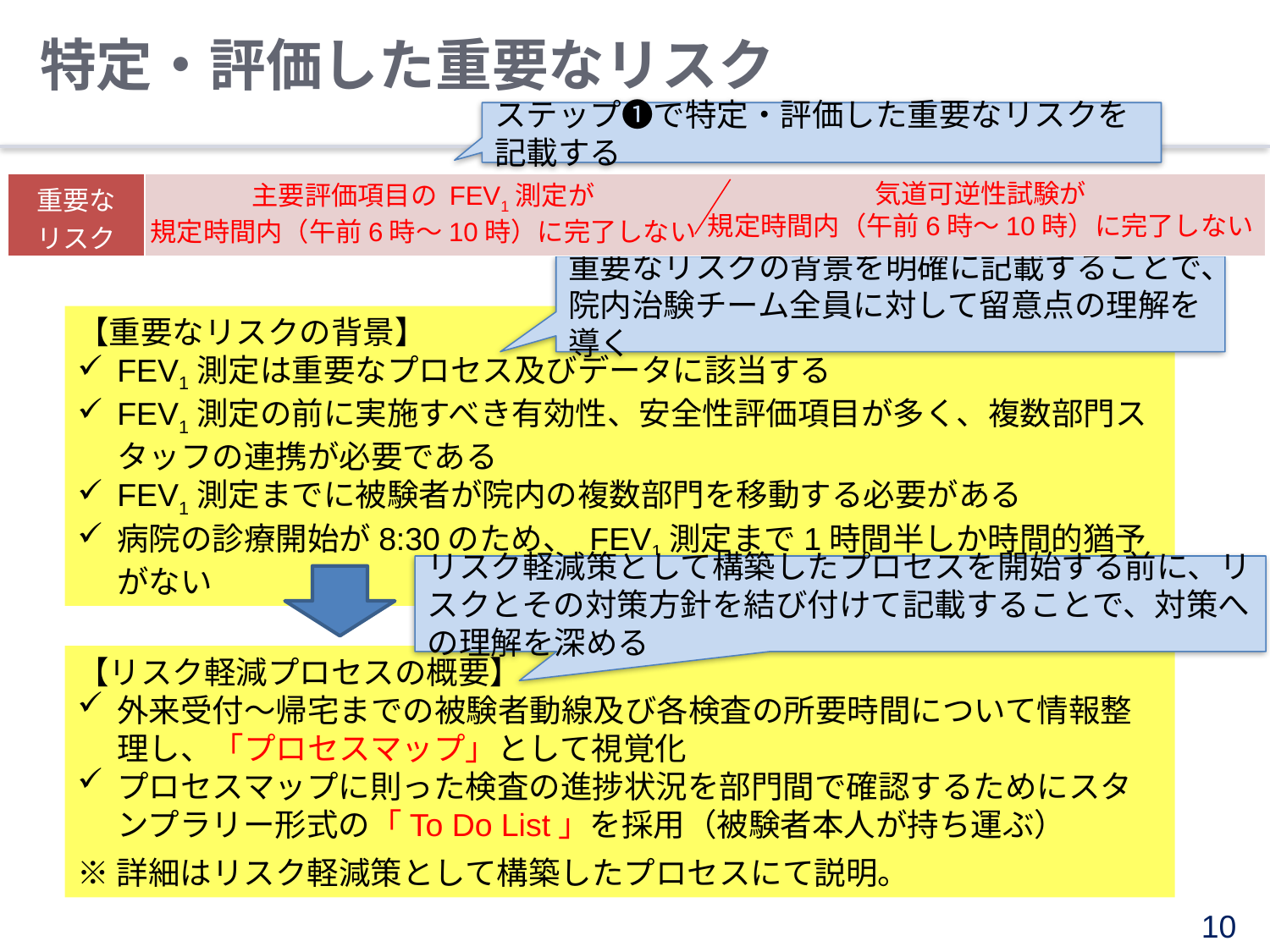

特定・評価した重要なリスク
ステップ❶で特定・評価した重要なリスクを記載する
気道可逆性試験が
規定時間内（午前6時～10時）に完了しない
主要評価項目の FEV1測定が
規定時間内（午前6時～10時）に完了しない
| 重要な リスク |  |
| --- | --- |
重要なリスクの背景を明確に記載することで、
院内治験チーム全員に対して留意点の理解を導く
【重要なリスクの背景】
FEV1測定は重要なプロセス及びデータに該当する
FEV1測定の前に実施すべき有効性、安全性評価項目が多く、複数部門スタッフの連携が必要である
FEV1測定までに被験者が院内の複数部門を移動する必要がある
病院の診療開始が8:30のため、 FEV1測定まで1時間半しか時間的猶予がない
リスク軽減策として構築したプロセスを開始する前に、リスクとその対策方針を結び付けて記載することで、対策への理解を深める

【リスク軽減プロセスの概要】
外来受付～帰宅までの被験者動線及び各検査の所要時間について情報整理し、「プロセスマップ」として視覚化
プロセスマップに則った検査の進捗状況を部門間で確認するためにスタンプラリー形式の「To Do List」を採用（被験者本人が持ち運ぶ）
※詳細はリスク軽減策として構築したプロセスにて説明。